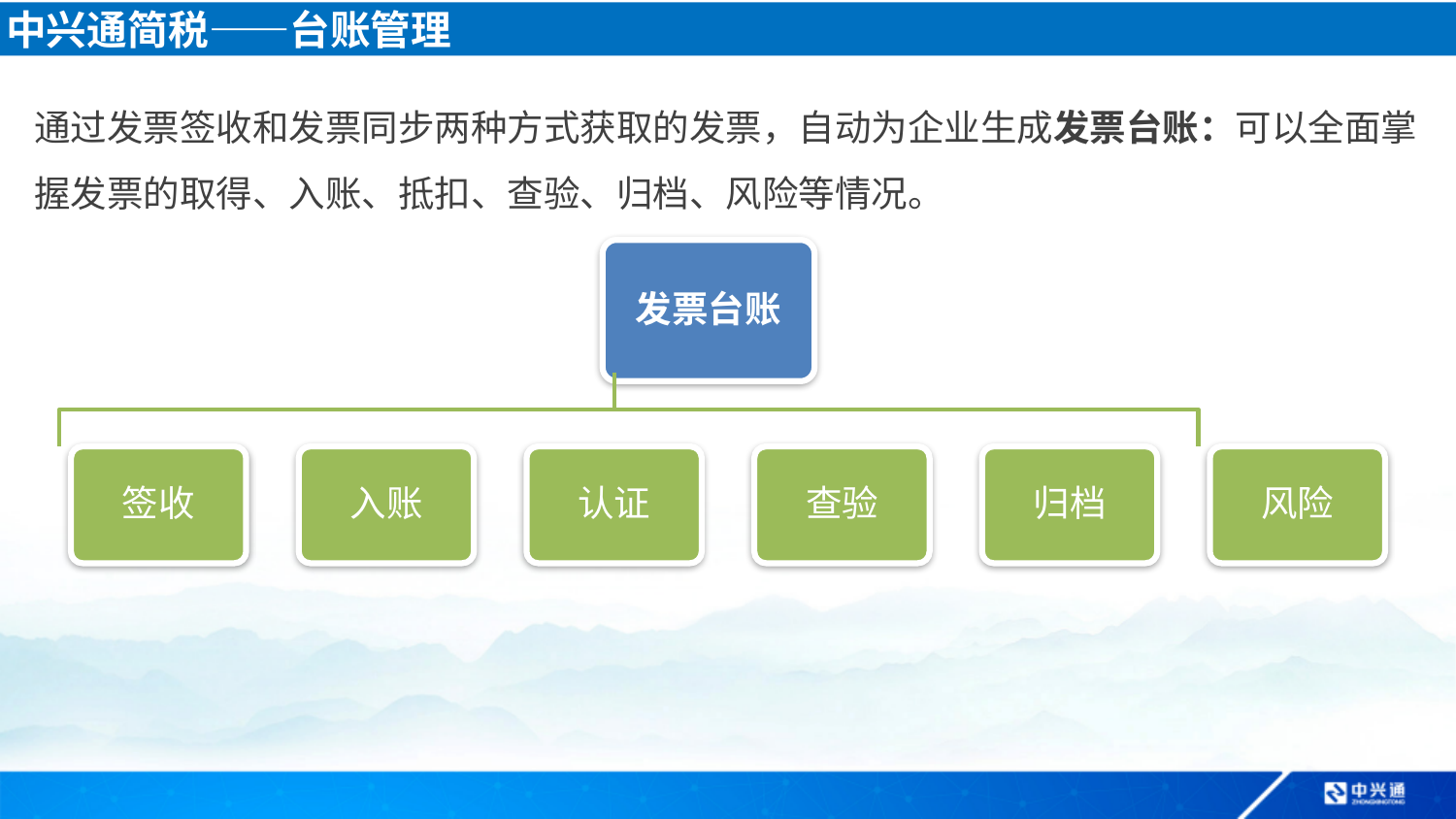

中兴通简税——台账管理
通过发票签收和发票同步两种方式获取的发票，自动为企业生成发票台账：可以全面掌握发票的取得、入账、抵扣、查验、归档、风险等情况。
发票台账

签收
入账
认证
查验
归档
风险